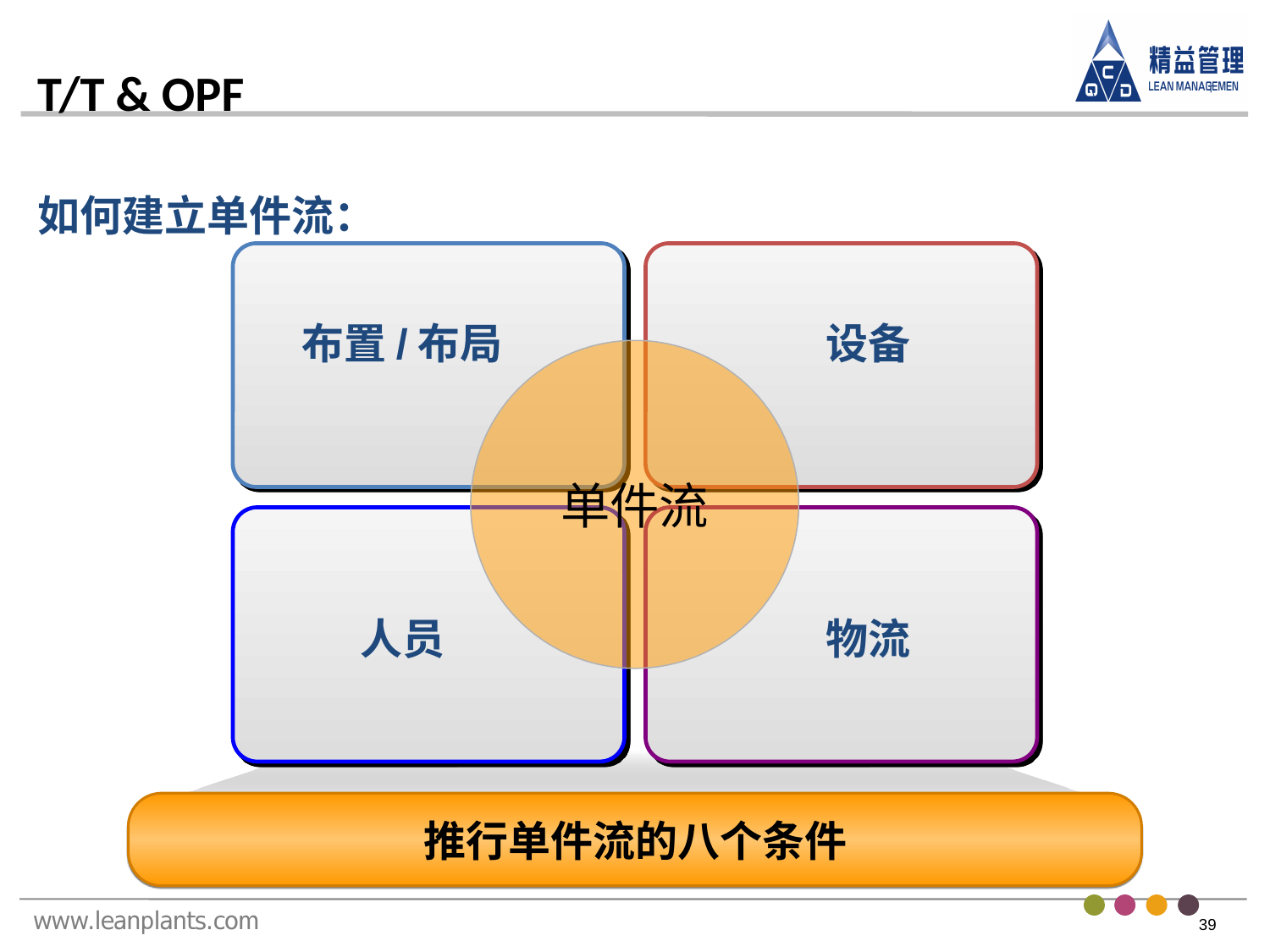

如何建立单件流：

布置/布局
设备
单件流

人员
物流

推行单件流的八个条件